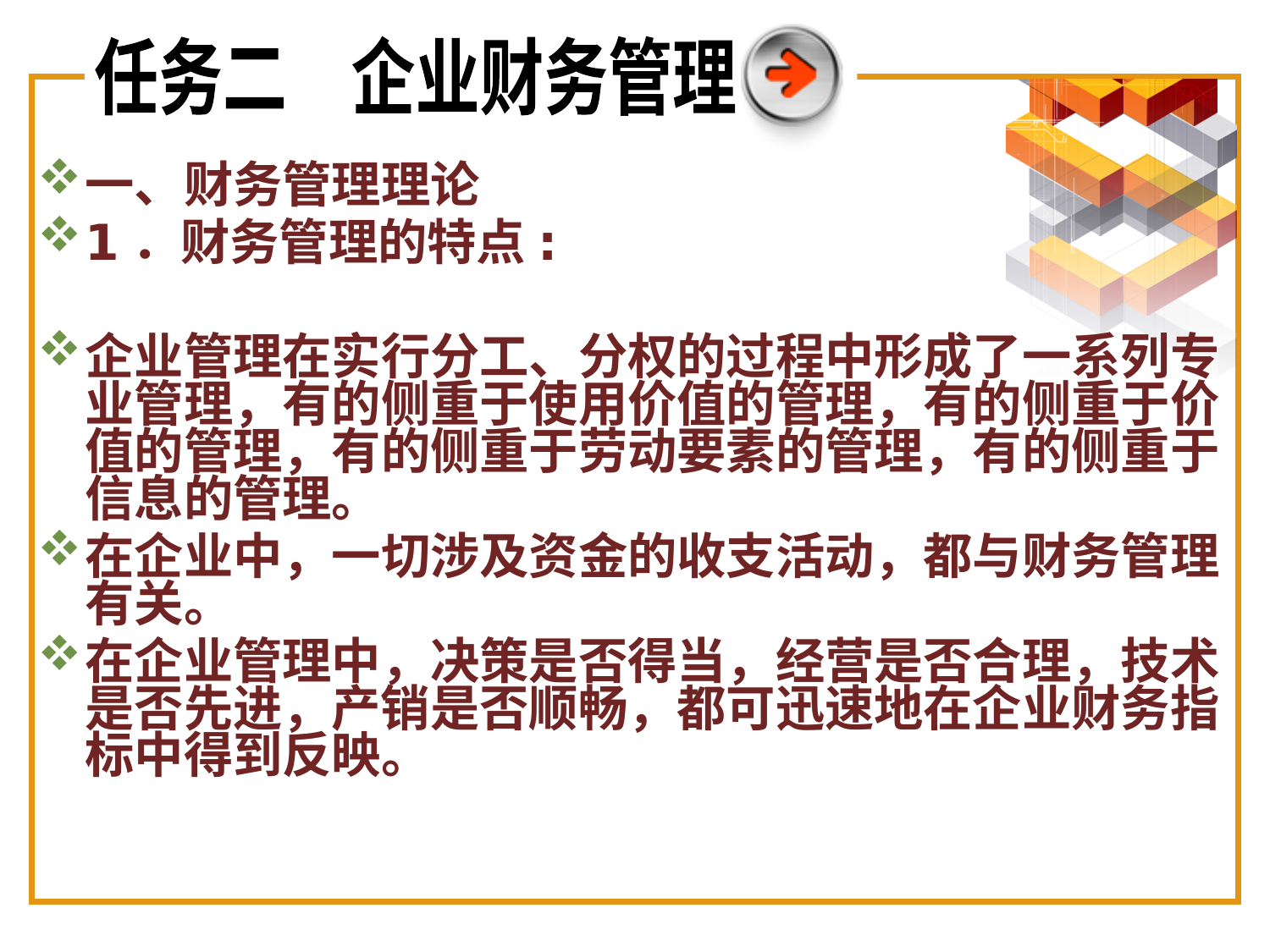

任务二　企业财务管理
一、财务管理理论
1．财务管理的特点:

企业管理在实行分工、分权的过程中形成了一系列专业管理，有的侧重于使用价值的管理，有的侧重于价值的管理，有的侧重于劳动要素的管理，有的侧重于信息的管理。
在企业中，一切涉及资金的收支活动，都与财务管理有关。
在企业管理中，决策是否得当，经营是否合理，技术是否先进，产销是否顺畅，都可迅速地在企业财务指标中得到反映。